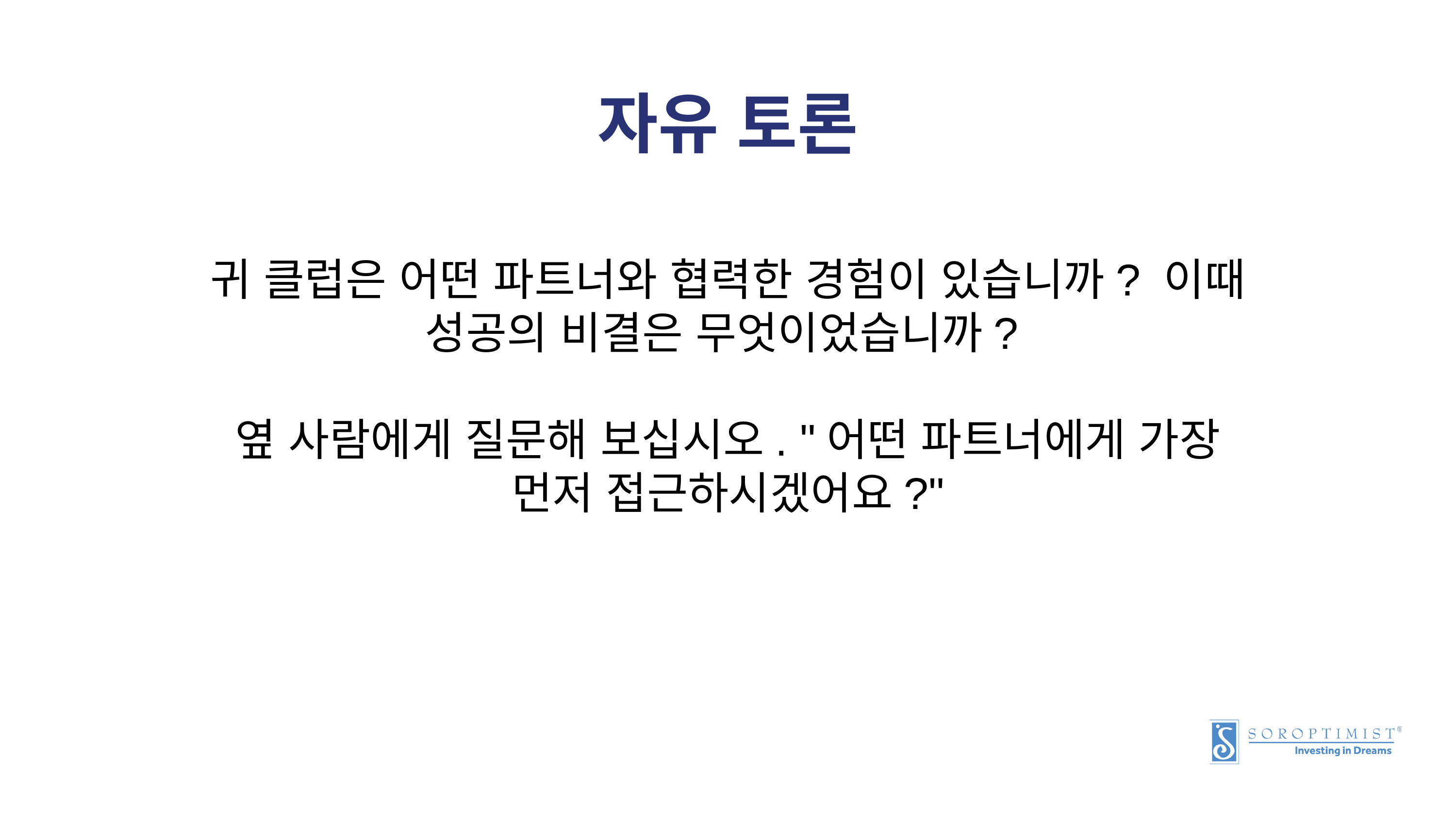

자유 토론
귀 클럽은 어떤 파트너와 협력한 경험이 있습니까? 이때 성공의 비결은 무엇이었습니까?

옆 사람에게 질문해 보십시오. "어떤 파트너에게 가장 먼저 접근하시겠어요?"